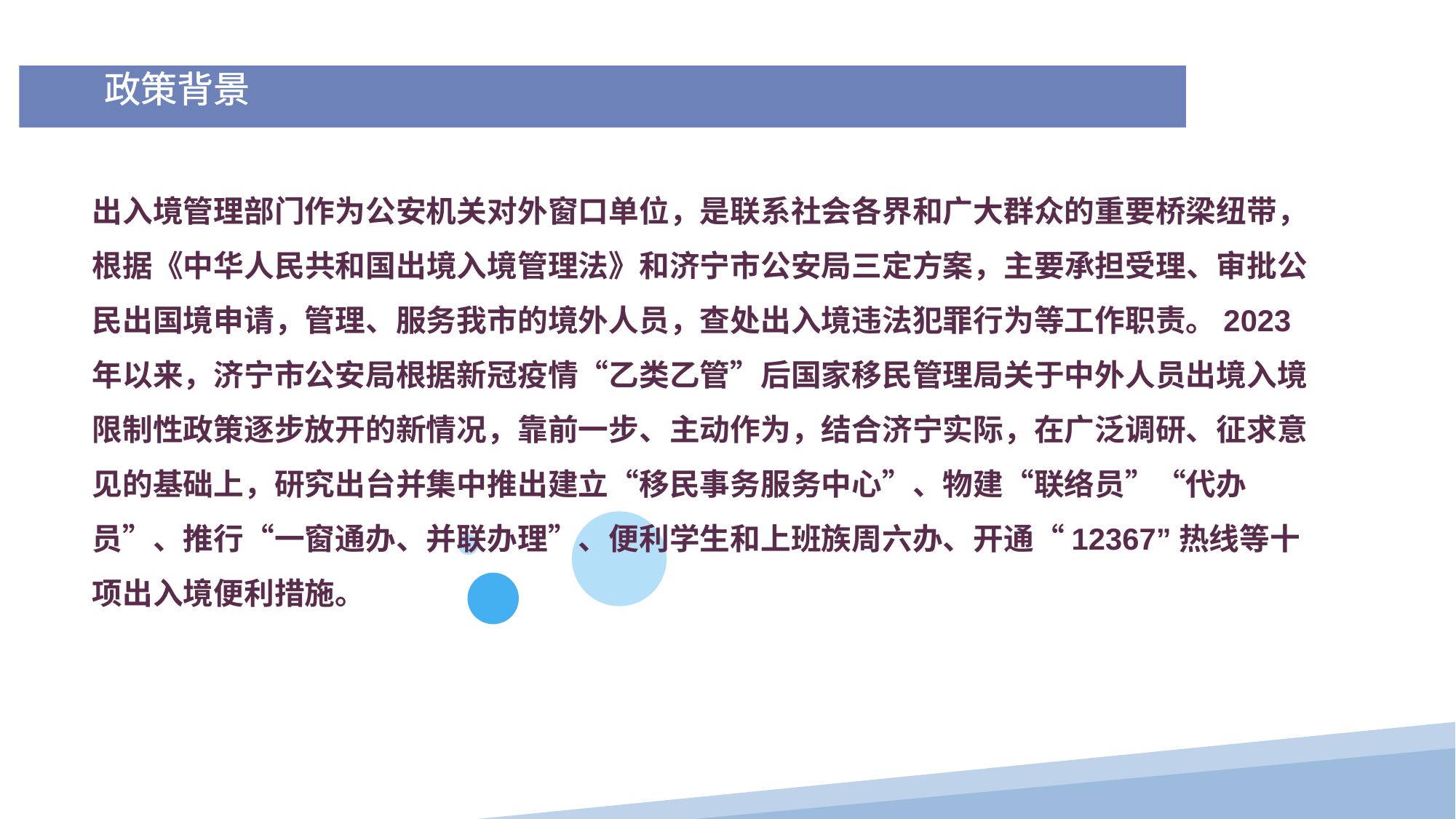

政策背景
出入境管理部门作为公安机关对外窗口单位，是联系社会各界和广大群众的重要桥梁纽带，根据《中华人民共和国出境入境管理法》和济宁市公安局三定方案，主要承担受理、审批公民出国境申请，管理、服务我市的境外人员，查处出入境违法犯罪行为等工作职责。2023年以来，济宁市公安局根据新冠疫情“乙类乙管”后国家移民管理局关于中外人员出境入境限制性政策逐步放开的新情况，靠前一步、主动作为，结合济宁实际，在广泛调研、征求意见的基础上，研究出台并集中推出建立“移民事务服务中心”、物建“联络员”“代办员”、推行“一窗通办、并联办理”、便利学生和上班族周六办、开通“12367”热线等十项出入境便利措施。